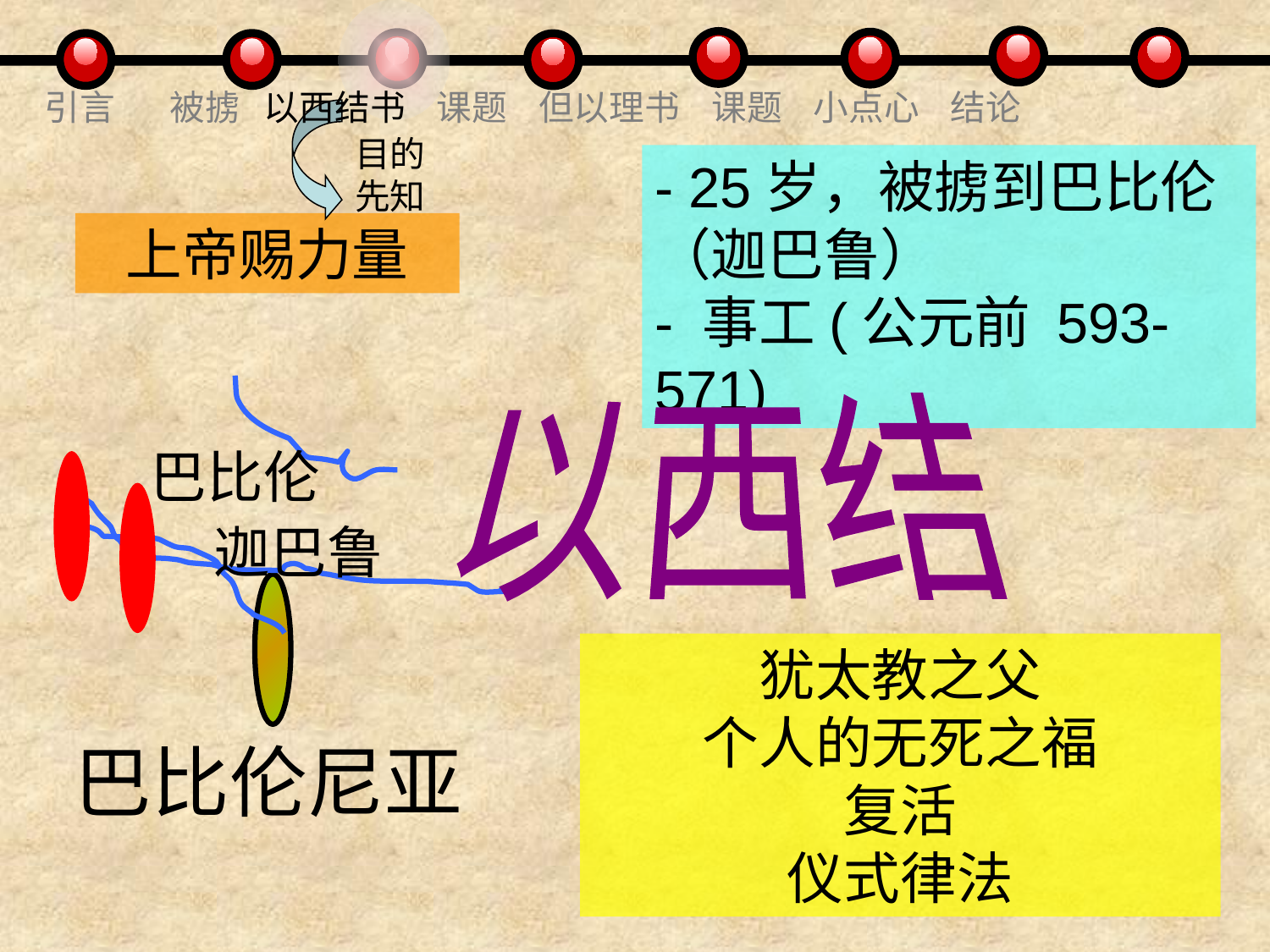

引言       被掳   以西结书    课题    但以理书    课题    小点心    结论

目的
先知
- 25岁，被掳到巴比伦（迦巴鲁）
- 事工(公元前 593-571)
上帝赐力量

以西结
巴比伦

迦巴鲁
犹太教之父
个人的无死之福
复活
仪式律法
巴比伦尼亚